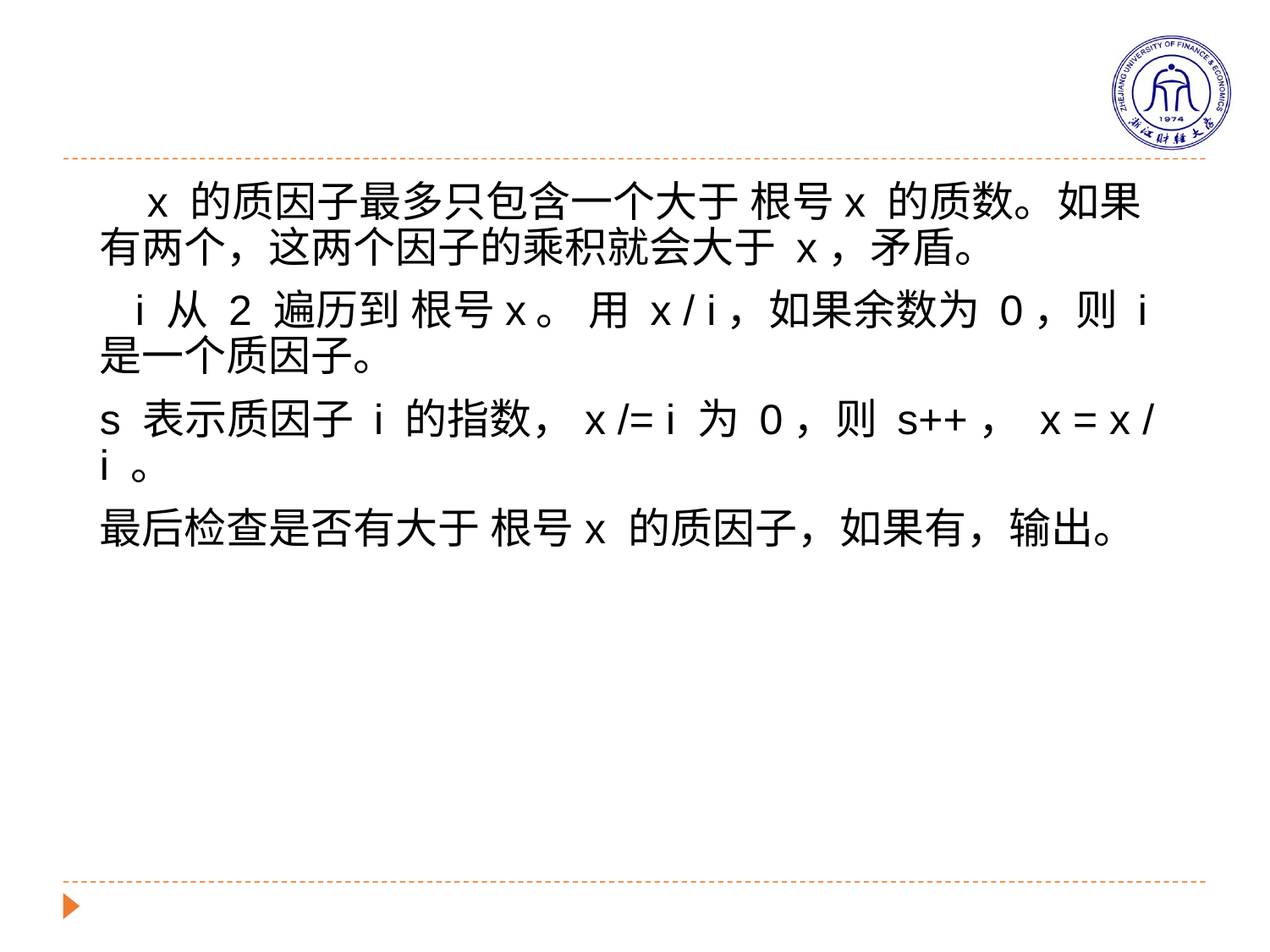

x 的质因子最多只包含一个大于 根号x 的质数。如果有两个，这两个因子的乘积就会大于 x，矛盾。
   i 从 2 遍历到 根号x。 用 x / i，如果余数为 0，则 i 是一个质因子。
s 表示质因子 i 的指数，x /= i 为 0，则 s++， x = x / i 。
最后检查是否有大于 根号x 的质因子，如果有，输出。
33